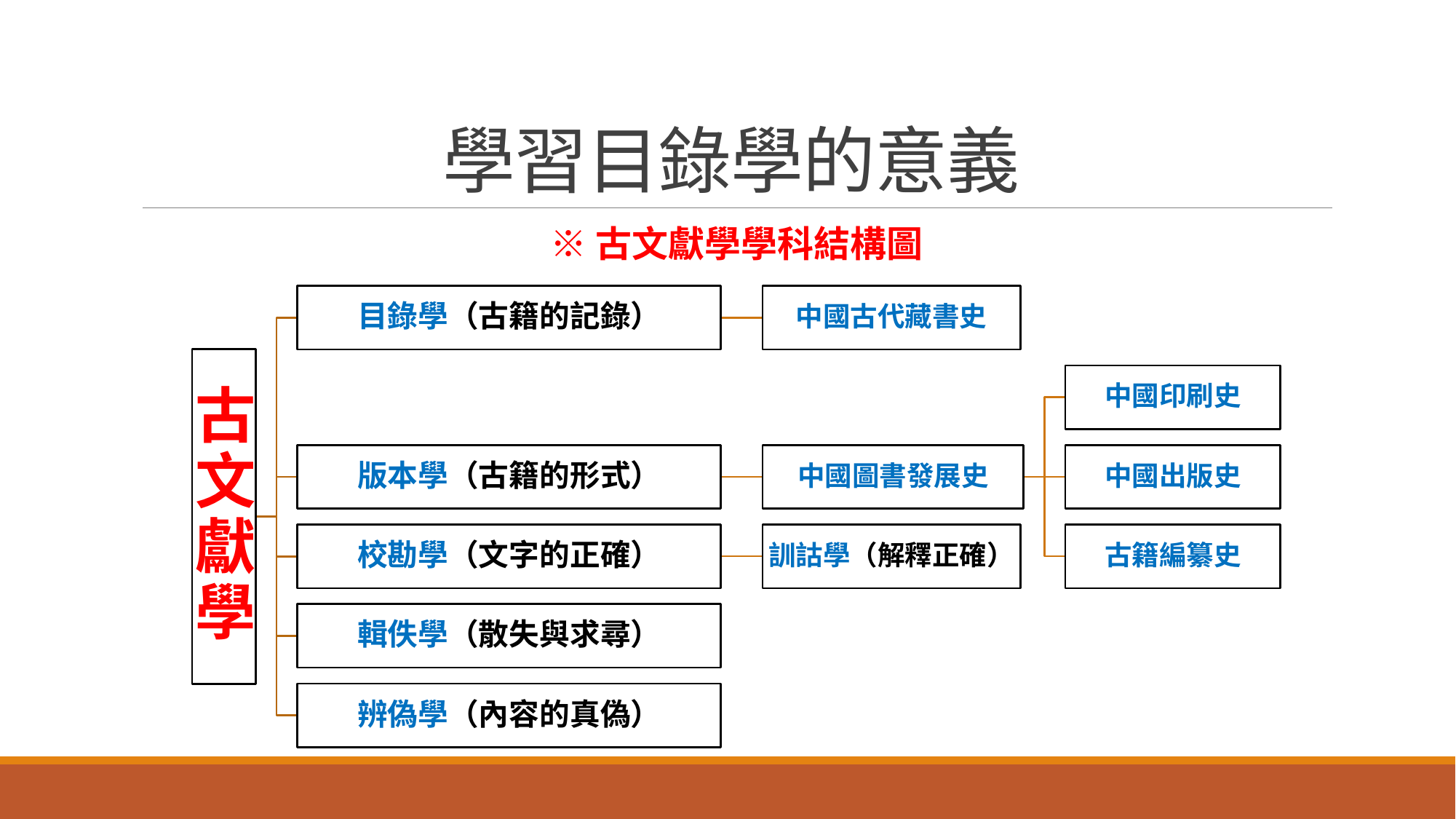

# 學習目錄學的意義
※古文獻學學科結構圖

古文獻學
目錄學（古籍的記錄）
中國古代藏書史
版本學（古籍的形式）
中國圖書發展史
中國印刷史
中國出版史
古籍編纂史
校勘學（文字的正確）
訓詁學（解釋正確）
輯佚學（散失與求尋）
辨偽學（內容的真偽）